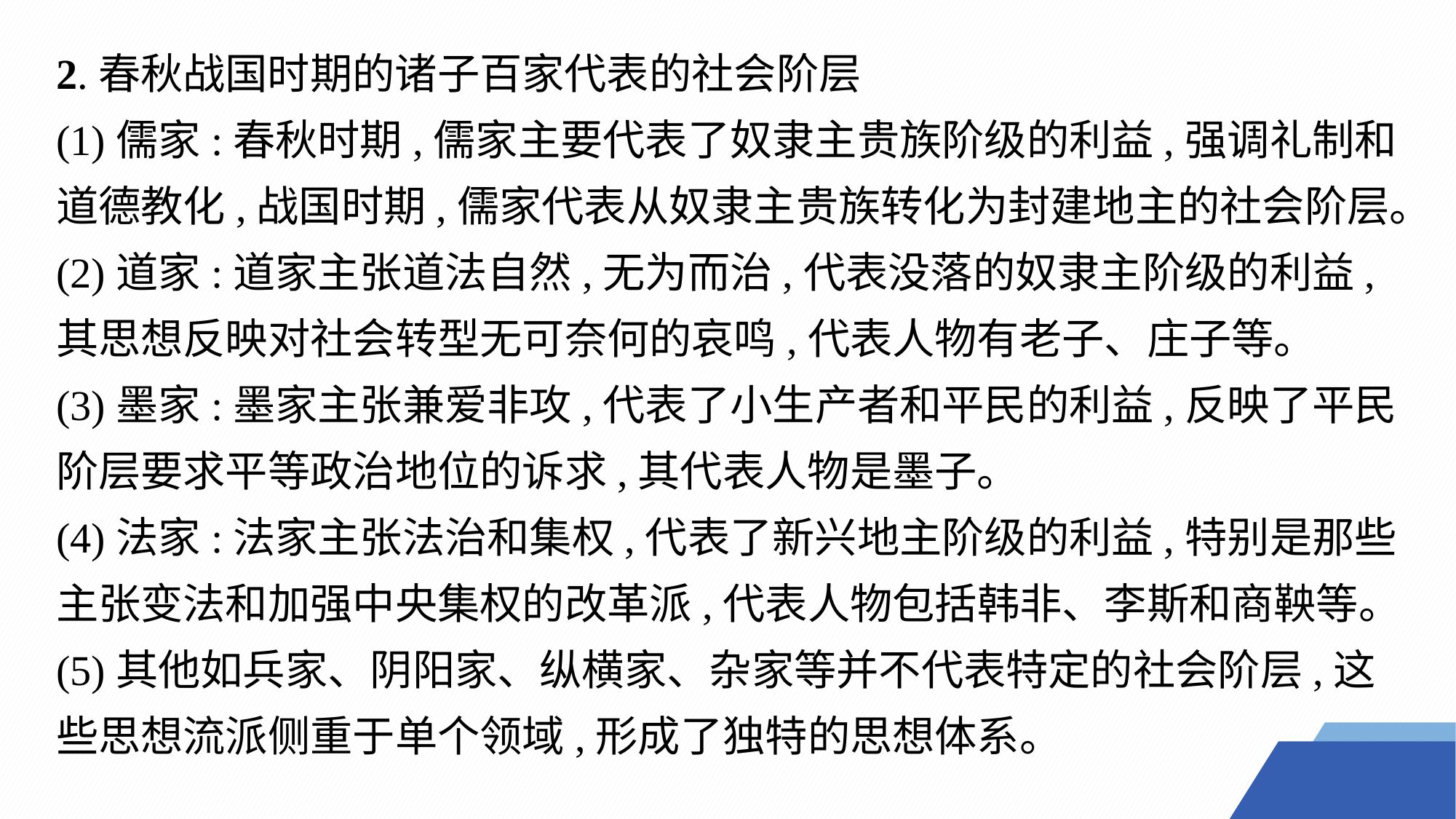

2.春秋战国时期的诸子百家代表的社会阶层
(1)儒家:春秋时期,儒家主要代表了奴隶主贵族阶级的利益,强调礼制和道德教化,战国时期,儒家代表从奴隶主贵族转化为封建地主的社会阶层。
(2)道家:道家主张道法自然,无为而治,代表没落的奴隶主阶级的利益,其思想反映对社会转型无可奈何的哀鸣,代表人物有老子、庄子等。
(3)墨家:墨家主张兼爱非攻,代表了小生产者和平民的利益,反映了平民阶层要求平等政治地位的诉求,其代表人物是墨子。
(4)法家:法家主张法治和集权,代表了新兴地主阶级的利益,特别是那些主张变法和加强中央集权的改革派,代表人物包括韩非、李斯和商鞅等。
(5)其他如兵家、阴阳家、纵横家、杂家等并不代表特定的社会阶层,这些思想流派侧重于单个领域,形成了独特的思想体系。